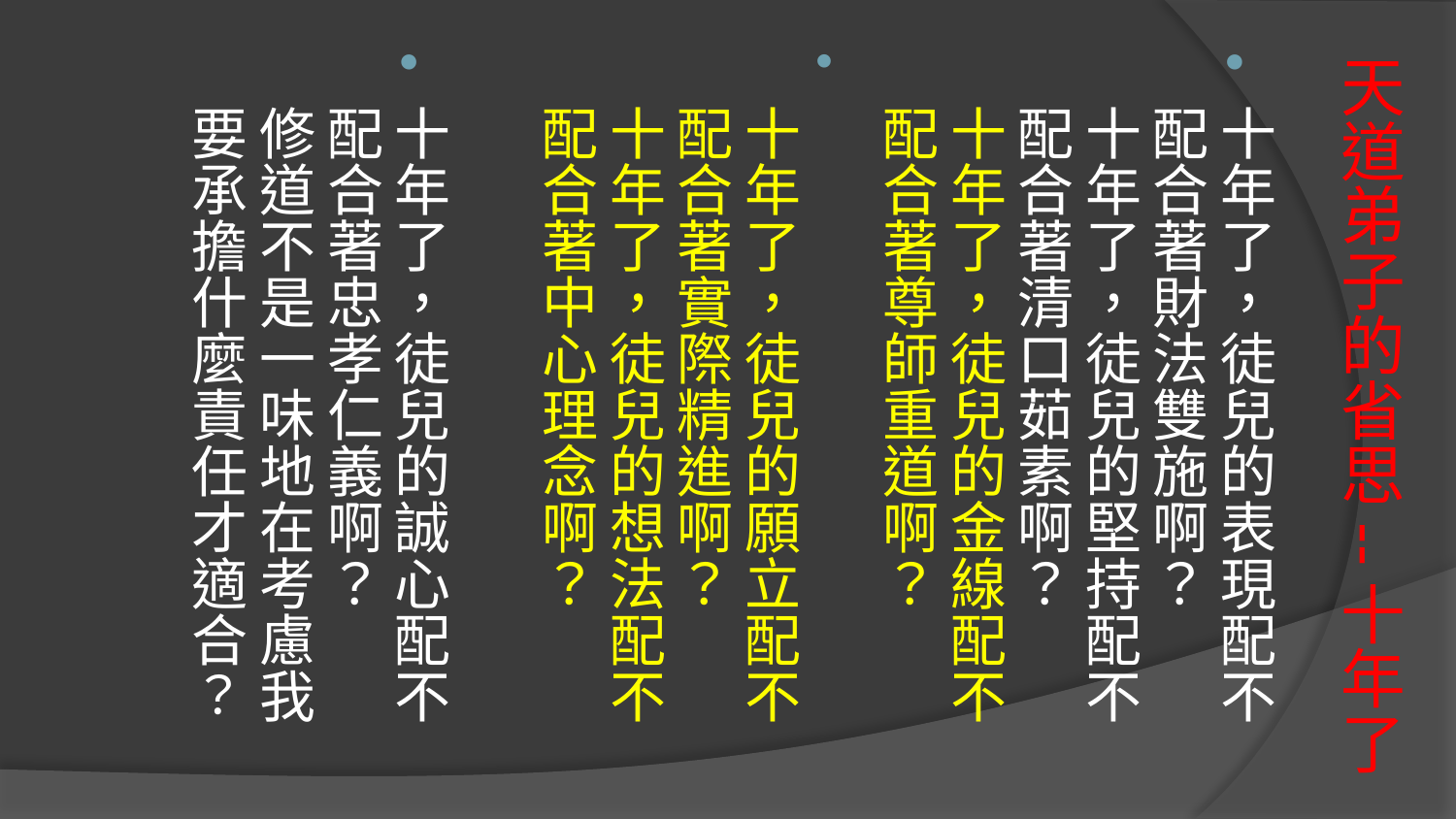

十年了，徒兒的表現配不配合著財法雙施啊？
十年了，徒兒的堅持配不配合著清口茹素啊？
十年了，徒兒的金線配不配合著尊師重道啊？
十年了，徒兒的願立配不配合著實際精進啊？
十年了，徒兒的想法配不配合著中心理念啊？

十年了，徒兒的誠心配不配合著忠孝仁義啊？
修道不是一味地在考慮我要承擔什麼責任才適合？
# 天道弟子的省思--十年了